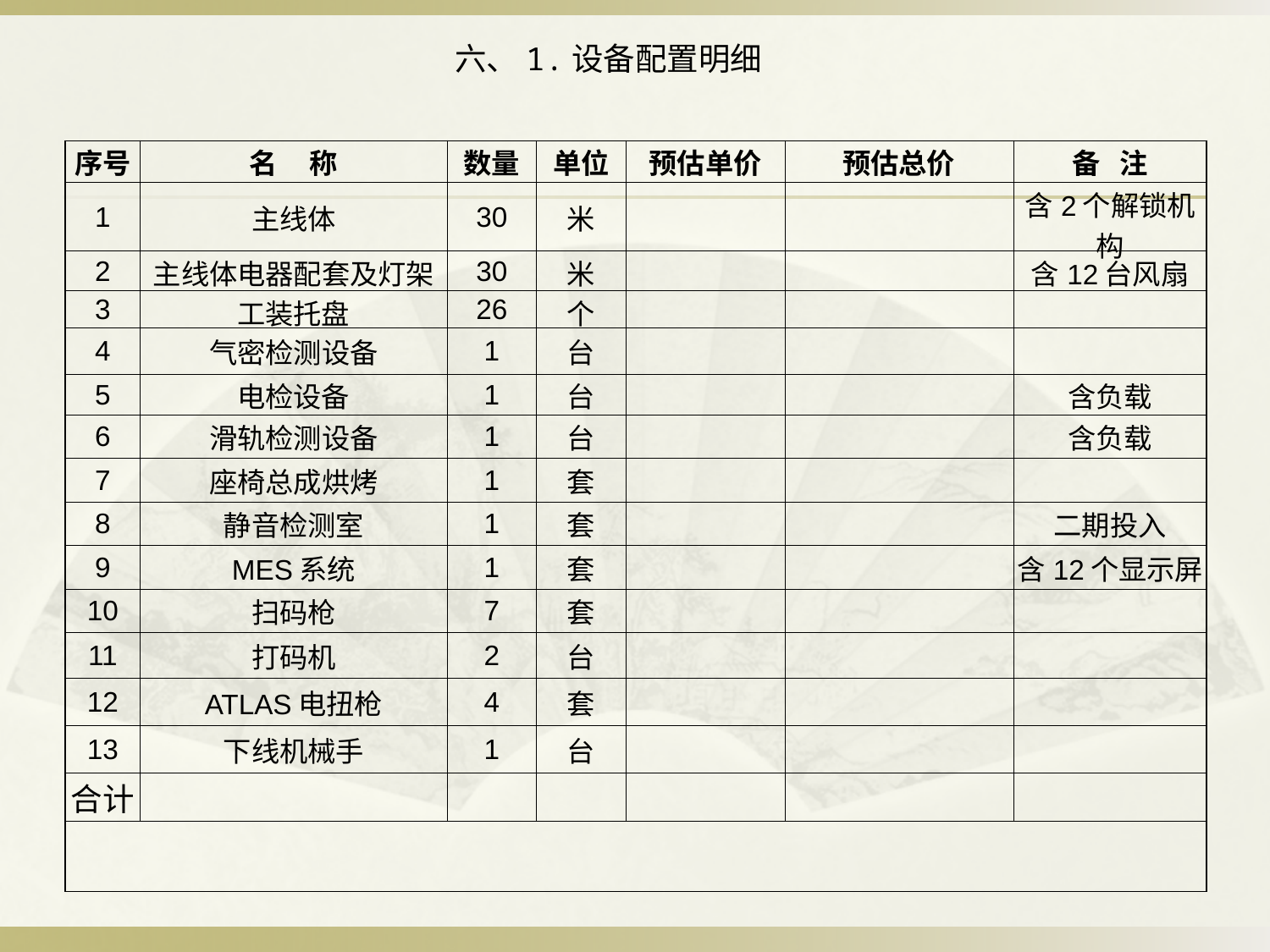

六、1.设备配置明细
| 序号 | 名 称 | 数量 | 单位 | 预估单价 | 预估总价 | 备 注 |
| --- | --- | --- | --- | --- | --- | --- |
| 1 | 主线体 | 30 | 米 |  |  | 含2个解锁机构 |
| 2 | 主线体电器配套及灯架 | 30 | 米 |  |  | 含12台风扇 |
| 3 | 工装托盘 | 26 | 个 |  |  |  |
| 4 | 气密检测设备 | 1 | 台 |  |  |  |
| 5 | 电检设备 | 1 | 台 |  |  | 含负载 |
| 6 | 滑轨检测设备 | 1 | 台 |  |  | 含负载 |
| 7 | 座椅总成烘烤 | 1 | 套 |  |  |  |
| 8 | 静音检测室 | 1 | 套 |  |  | 二期投入 |
| 9 | MES系统 | 1 | 套 |  |  | 含12个显示屏 |
| 10 | 扫码枪 | 7 | 套 |  |  |  |
| 11 | 打码机 | 2 | 台 |  |  |  |
| 12 | ATLAS电扭枪 | 4 | 套 |  |  |  |
| 13 | 下线机械手 | 1 | 台 |  |  |  |
| 合计 |  |  |  |  |  |  |
|  |  |  |  |  |  |  |